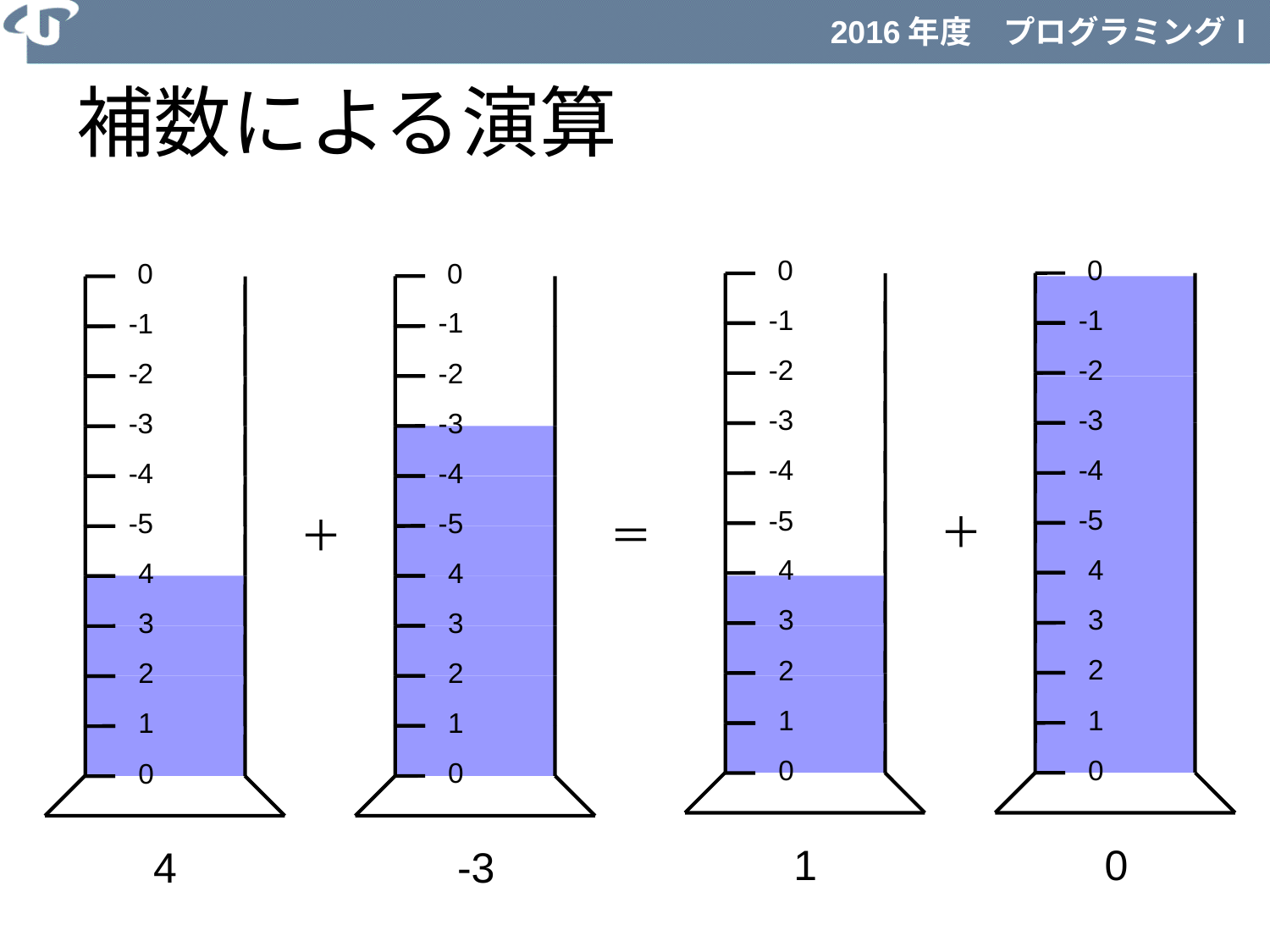

補数による演算
0
0
0
0

-1
-1
-1
-1

-2
-2
-2
-2

-3
-3
-3
-3

-4
-4
-4
-4

-5
-5
-5
-5
＋
＋
＝

4
4
4
4

3
3
3
3

2
2
2
2

1
1
1
1

0
0
0
0

1
0
4
-3